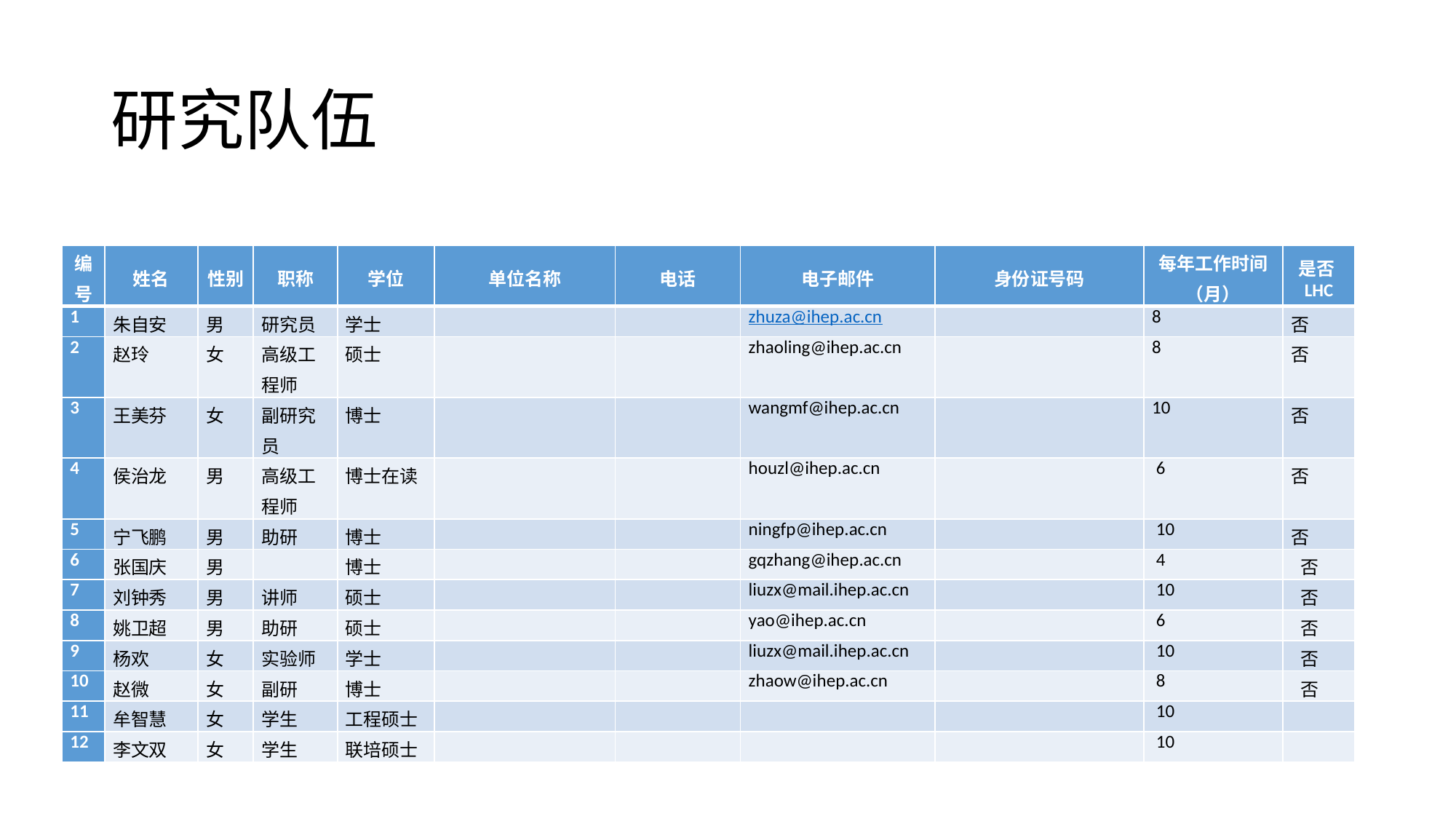

# 研究队伍
| 编号 | 姓名 | 性别 | 职称 | 学位 | 单位名称 | 电话 | 电子邮件 | 身份证号码 | 每年工作时间（月） | 是否LHC |
| --- | --- | --- | --- | --- | --- | --- | --- | --- | --- | --- |
| 1 | 朱自安 | 男 | 研究员 | 学士 |  |  | zhuza@ihep.ac.cn |  | 8 | 否 |
| 2 | 赵玲 | 女 | 高级工程师 | 硕士 |  |  | zhaoling@ihep.ac.cn |  | 8 | 否 |
| 3 | 王美芬 | 女 | 副研究员 | 博士 |  |  | wangmf@ihep.ac.cn |  | 10 | 否 |
| 4 | 侯治龙 | 男 | 高级工程师 | 博士在读 |  |  | houzl@ihep.ac.cn |  | 6 | 否 |
| 5 | 宁飞鹏 | 男 | 助研 | 博士 |  |  | ningfp@ihep.ac.cn |  | 10 | 否 |
| 6 | 张国庆 | 男 |  | 博士 |  |  | gqzhang@ihep.ac.cn |  | 4 | 否 |
| 7 | 刘钟秀 | 男 | 讲师 | 硕士 |  |  | liuzx@mail.ihep.ac.cn |  | 10 | 否 |
| 8 | 姚卫超 | 男 | 助研 | 硕士 |  |  | yao@ihep.ac.cn |  | 6 | 否 |
| 9 | 杨欢 | 女 | 实验师 | 学士 |  |  | liuzx@mail.ihep.ac.cn |  | 10 | 否 |
| 10 | 赵微 | 女 | 副研 | 博士 |  |  | zhaow@ihep.ac.cn |  | 8 | 否 |
| 11 | 牟智慧 | 女 | 学生 | 工程硕士 |  |  |  |  | 10 |  |
| 12 | 李文双 | 女 | 学生 | 联培硕士 |  |  |  |  | 10 |  |